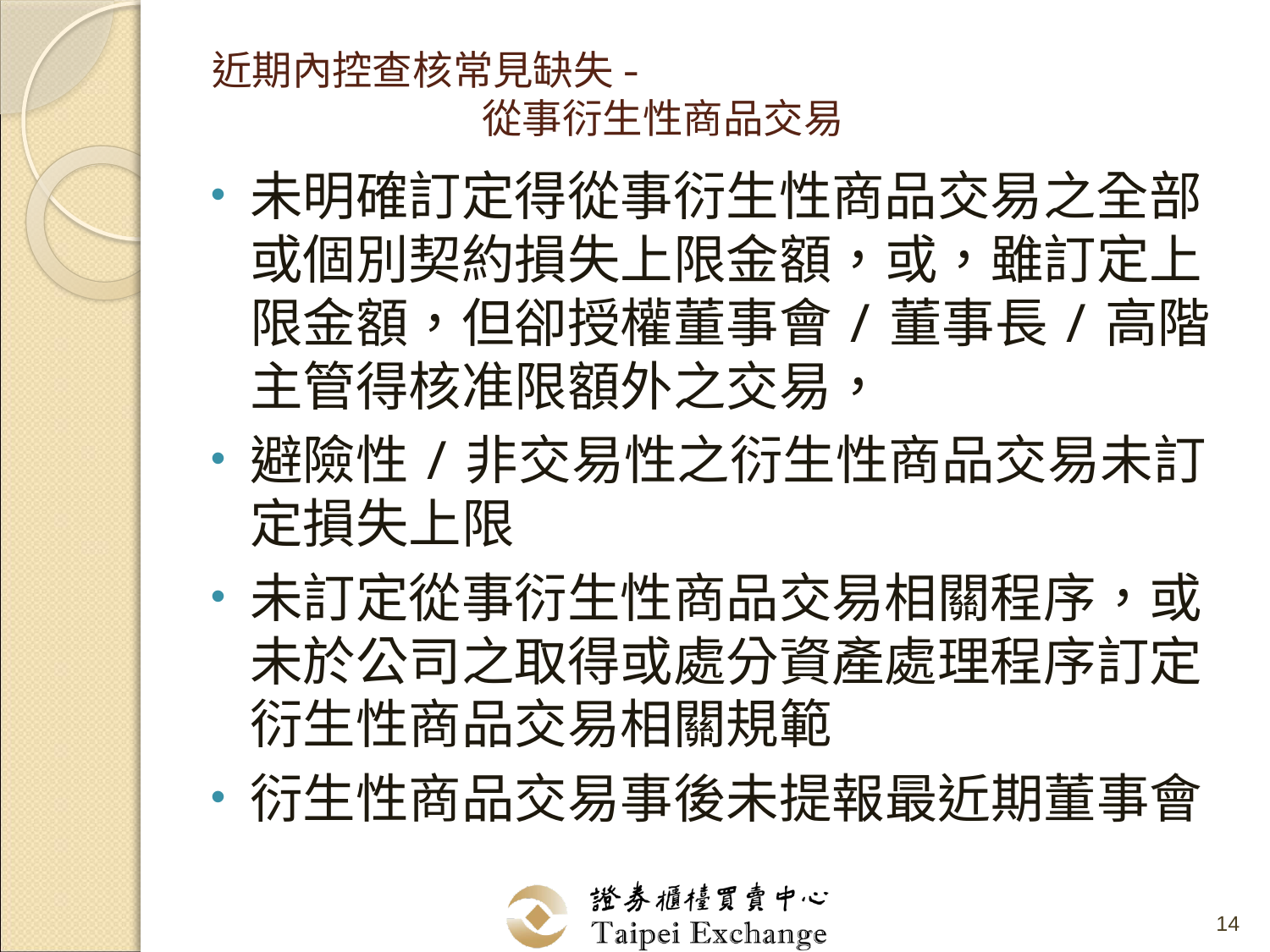

# 近期內控查核常見缺失- 從事衍生性商品交易
未明確訂定得從事衍生性商品交易之全部或個別契約損失上限金額，或，雖訂定上限金額，但卻授權董事會/董事長/高階主管得核准限額外之交易，
避險性/非交易性之衍生性商品交易未訂定損失上限
未訂定從事衍生性商品交易相關程序，或未於公司之取得或處分資產處理程序訂定衍生性商品交易相關規範
衍生性商品交易事後未提報最近期董事會

14